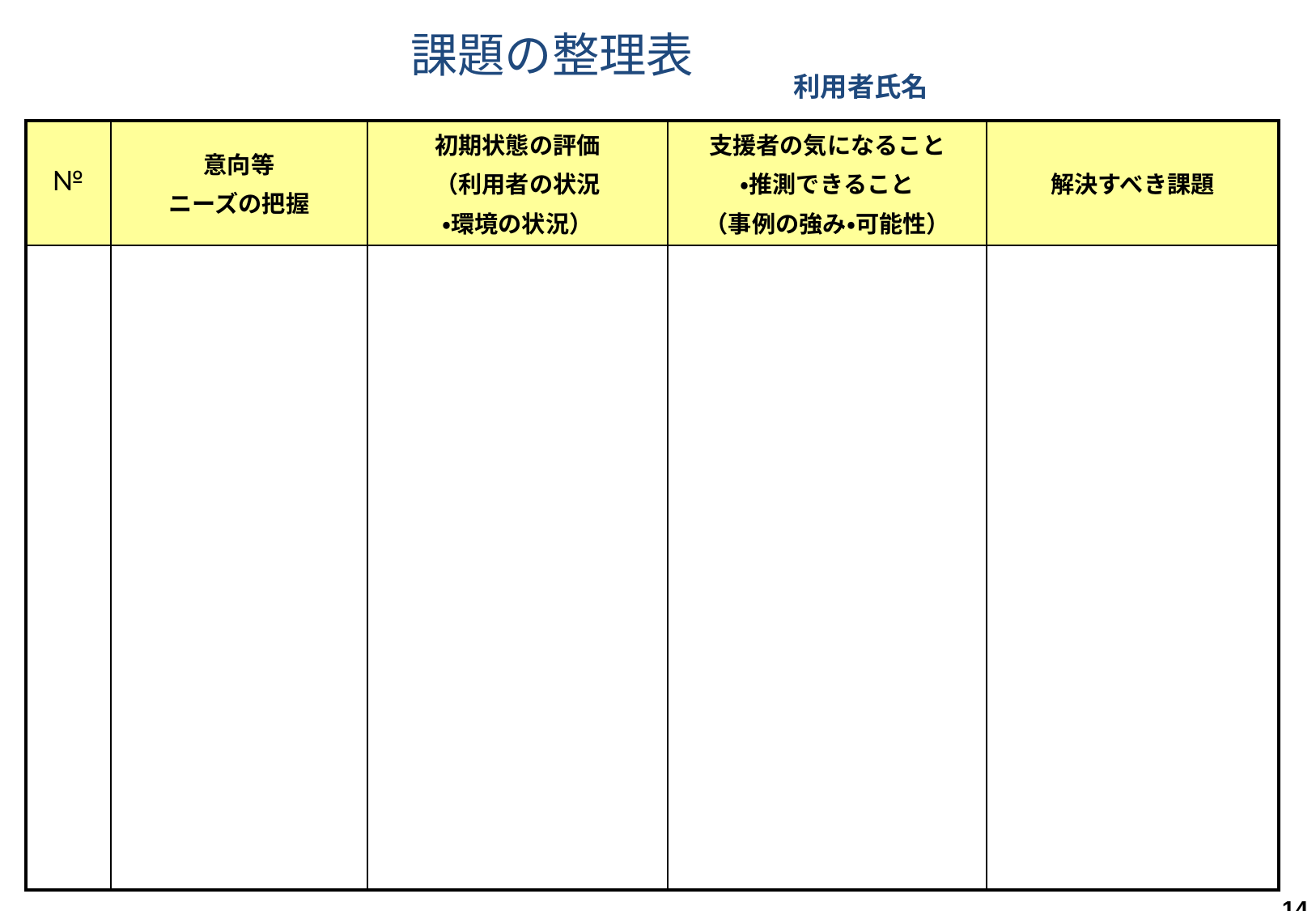

課題の整理表
利用者氏名
| № | 意向等 ニーズの把握 | 初期状態の評価 （利用者の状況 ・環境の状況） | 支援者の気になること ・推測できること （事例の強み・可能性） | 解決すべき課題 |
| --- | --- | --- | --- | --- |
|  |  |  |  |  |
14